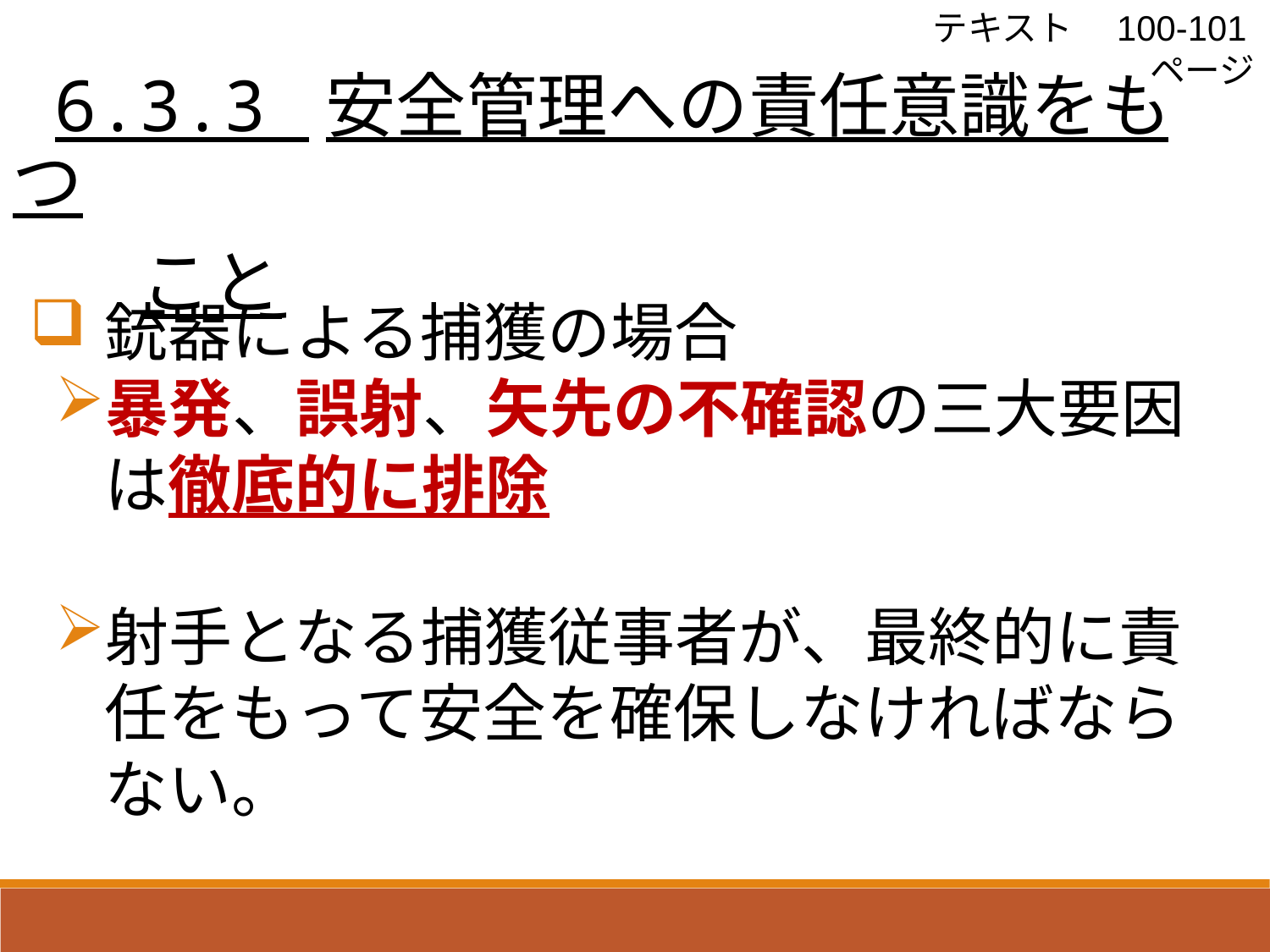

テキスト　100-101ページ
 6.3.3 安全管理への責任意識をもつ
       こと
銃器による捕獲の場合
暴発、誤射、矢先の不確認の三大要因は徹底的に排除

射手となる捕獲従事者が、最終的に責任をもって安全を確保しなければならない。